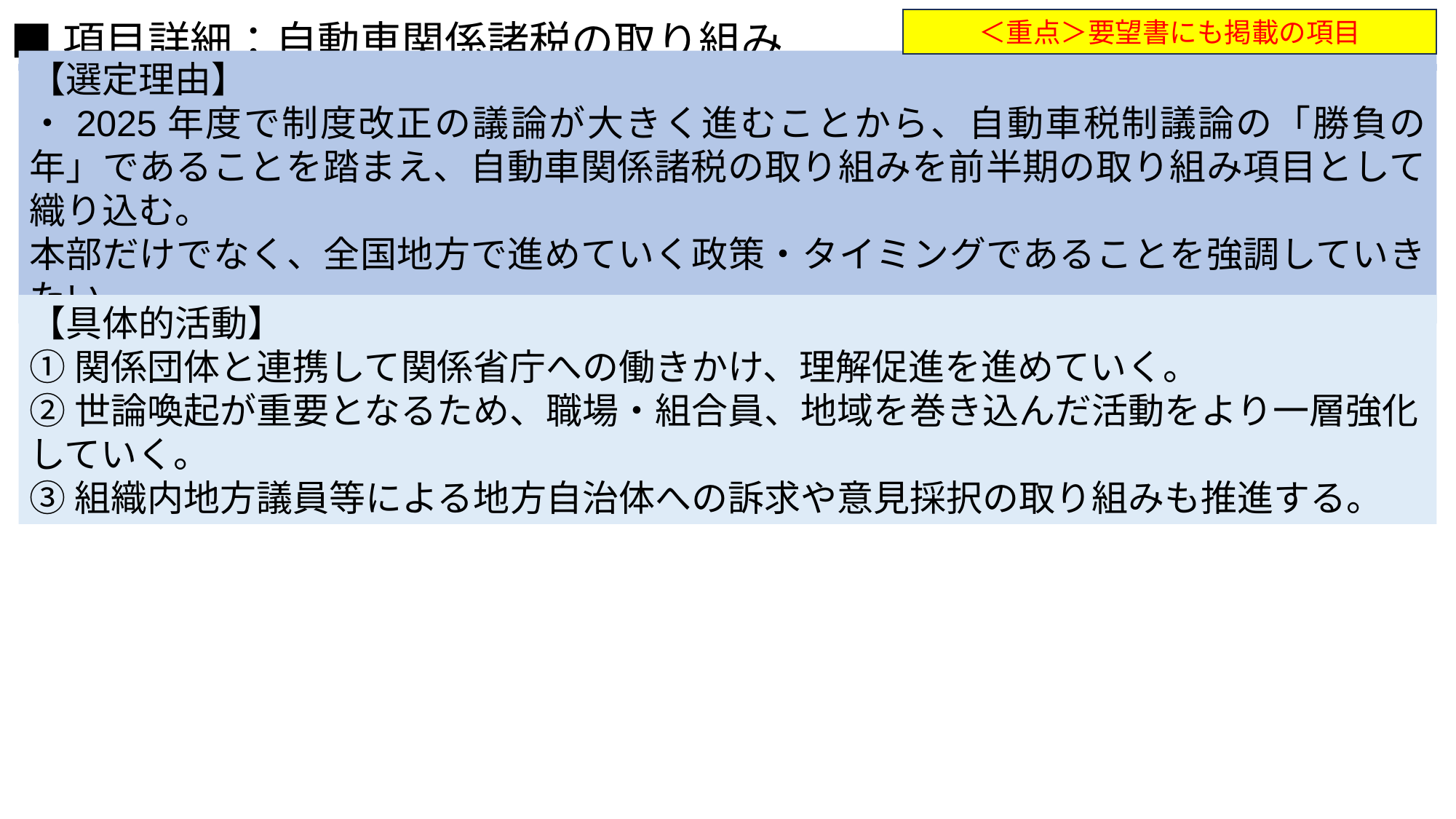

■項目詳細：自動車関係諸税の取り組み
＜重点＞要望書にも掲載の項目

【選定理由】
・2025年度で制度改正の議論が大きく進むことから、自動車税制議論の「勝負の年」であることを踏まえ、自動車関係諸税の取り組みを前半期の取り組み項目として織り込む。
本部だけでなく、全国地方で進めていく政策・タイミングであることを強調していきたい。
【具体的活動】
①関係団体と連携して関係省庁への働きかけ、理解促進を進めていく。
②世論喚起が重要となるため、職場・組合員、地域を巻き込んだ活動をより一層強化していく。
③組織内地方議員等による地方自治体への訴求や意見採択の取り組みも推進する。